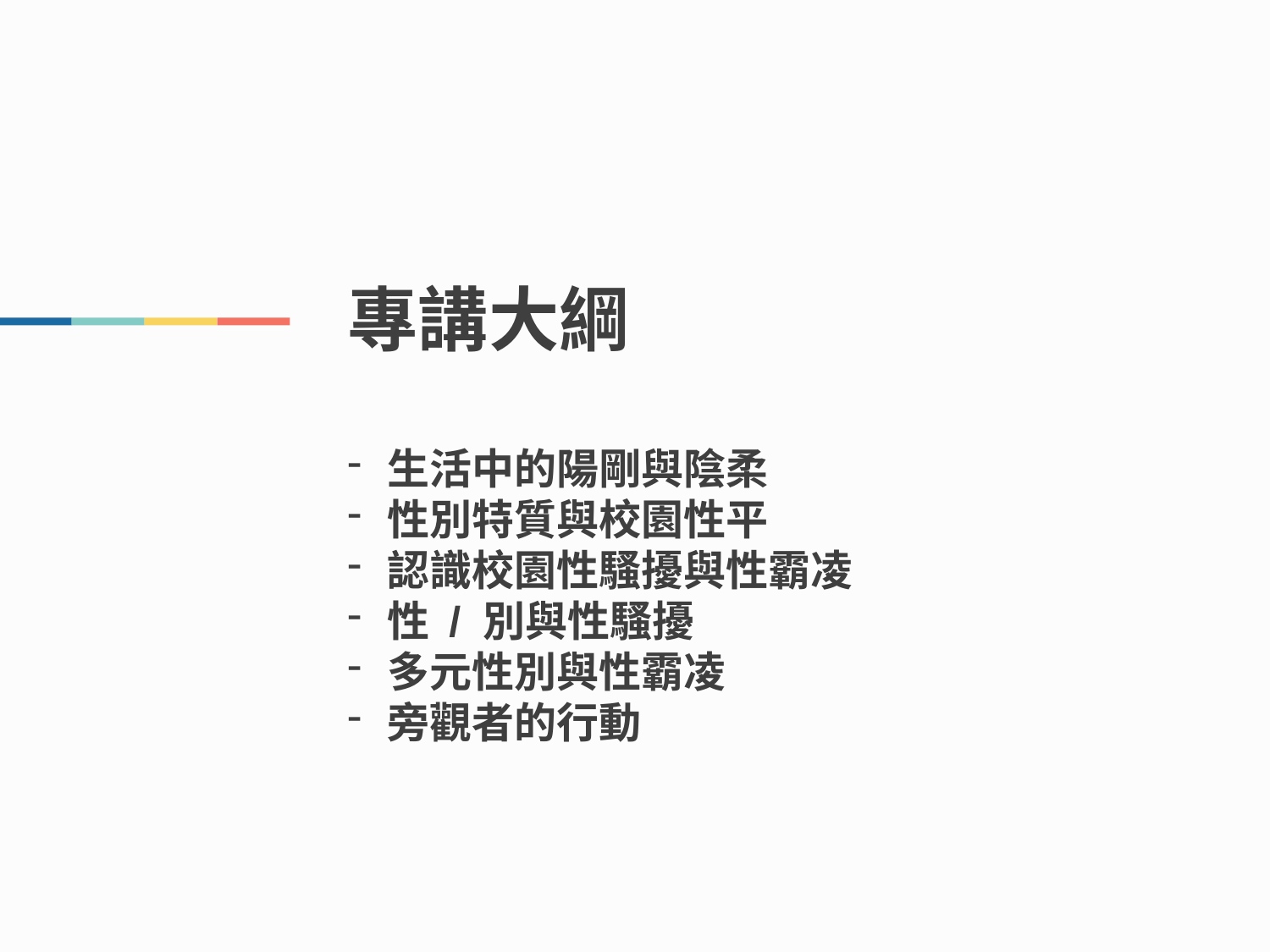

# 專講大綱

生活中的陽剛與陰柔
性別特質與校園性平
認識校園性騷擾與性霸凌
性 / 別與性騷擾
多元性別與性霸凌
旁觀者的行動